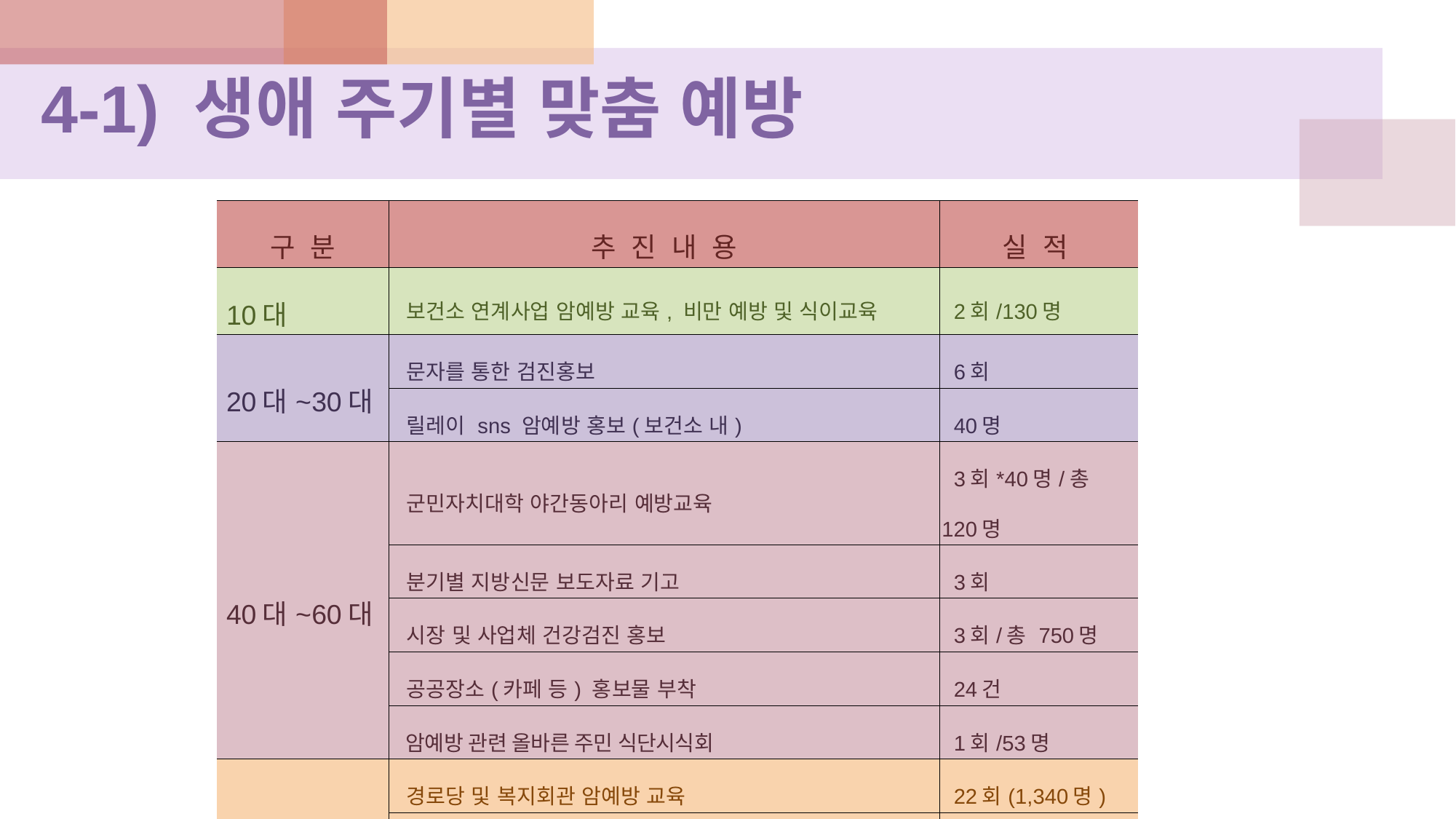

4-1) 생애 주기별 맞춤 예방
| 구 분 | 추 진 내 용 | 실 적 |
| --- | --- | --- |
| 10대 | 보건소 연계사업 암예방 교육, 비만 예방 및 식이교육 | 2회/130명 |
| 20대~30대 | 문자를 통한 검진홍보 | 6회 |
|  | 릴레이 sns 암예방 홍보(보건소 내) | 40명 |
| 40대~60대 | 군민자치대학 야간동아리 예방교육 | 3회\*40명/총 120명 |
|  | 분기별 지방신문 보도자료 기고 | 3회 |
|  | 시장 및 사업체 건강검진 홍보 | 3회/총 750명 |
|  | 공공장소(카페 등) 홍보물 부착 | 24건 |
|  | 암예방 관련 올바른 주민 식단시식회 | 1회/53명 |
| 60대 이상 | 경로당 및 복지회관 암예방 교육 | 22회(1,340명) |
|  | 생활관리사 교육을 통한 암검진 독려 | 2회(80명) |
|  | 이장단을 통한 마을방송 | 292마을 매달 1회 |
|  | 출장검진 차량과 연계한 수검 독려 | 50회 |
|  | 노인 성교육실시 및 자궁경부암 예방 | 560명 |